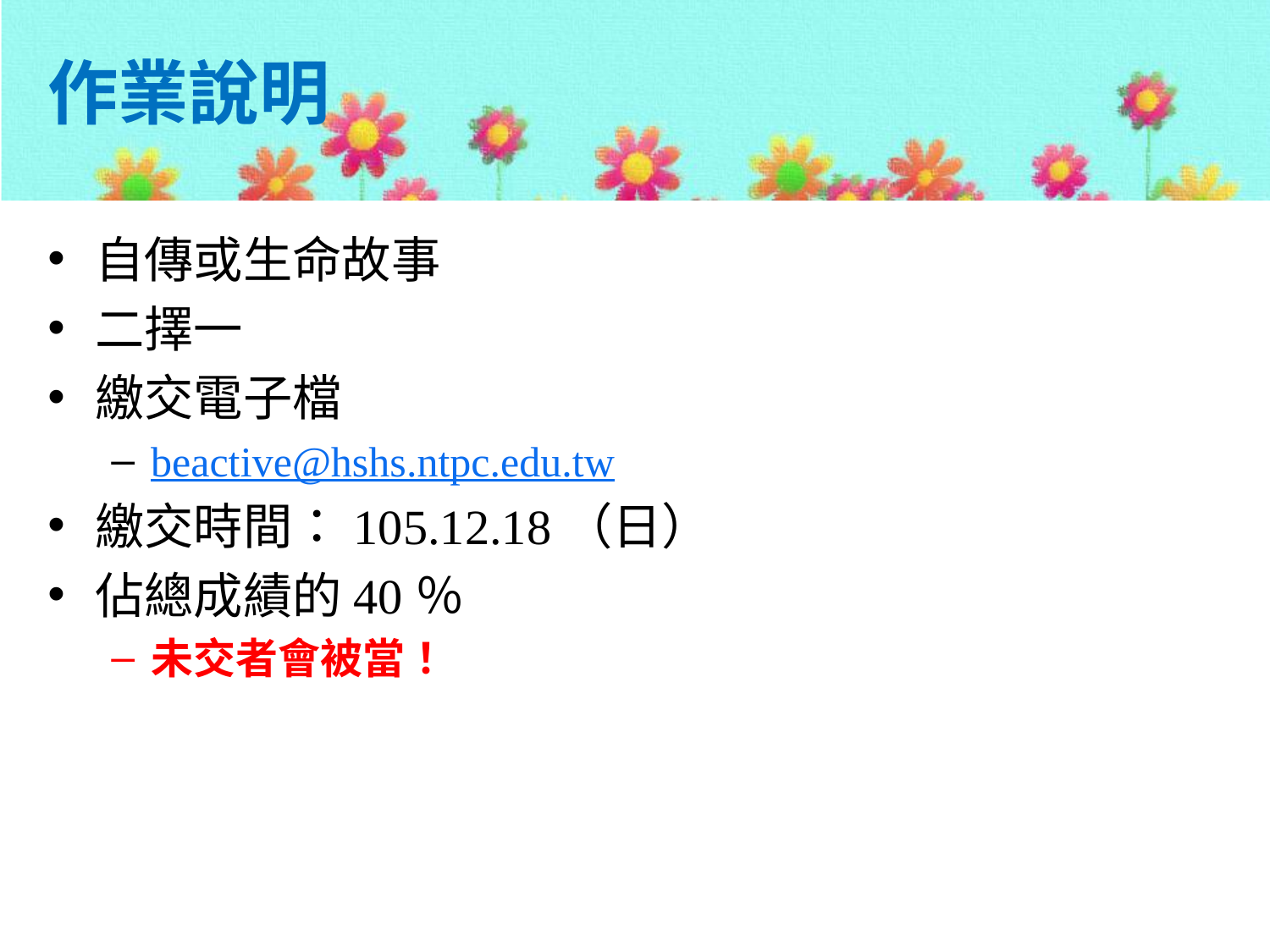

# 作業說明
自傳或生命故事
二擇一
繳交電子檔
beactive@hshs.ntpc.edu.tw
繳交時間：105.12.18（日）
佔總成績的40％
未交者會被當！